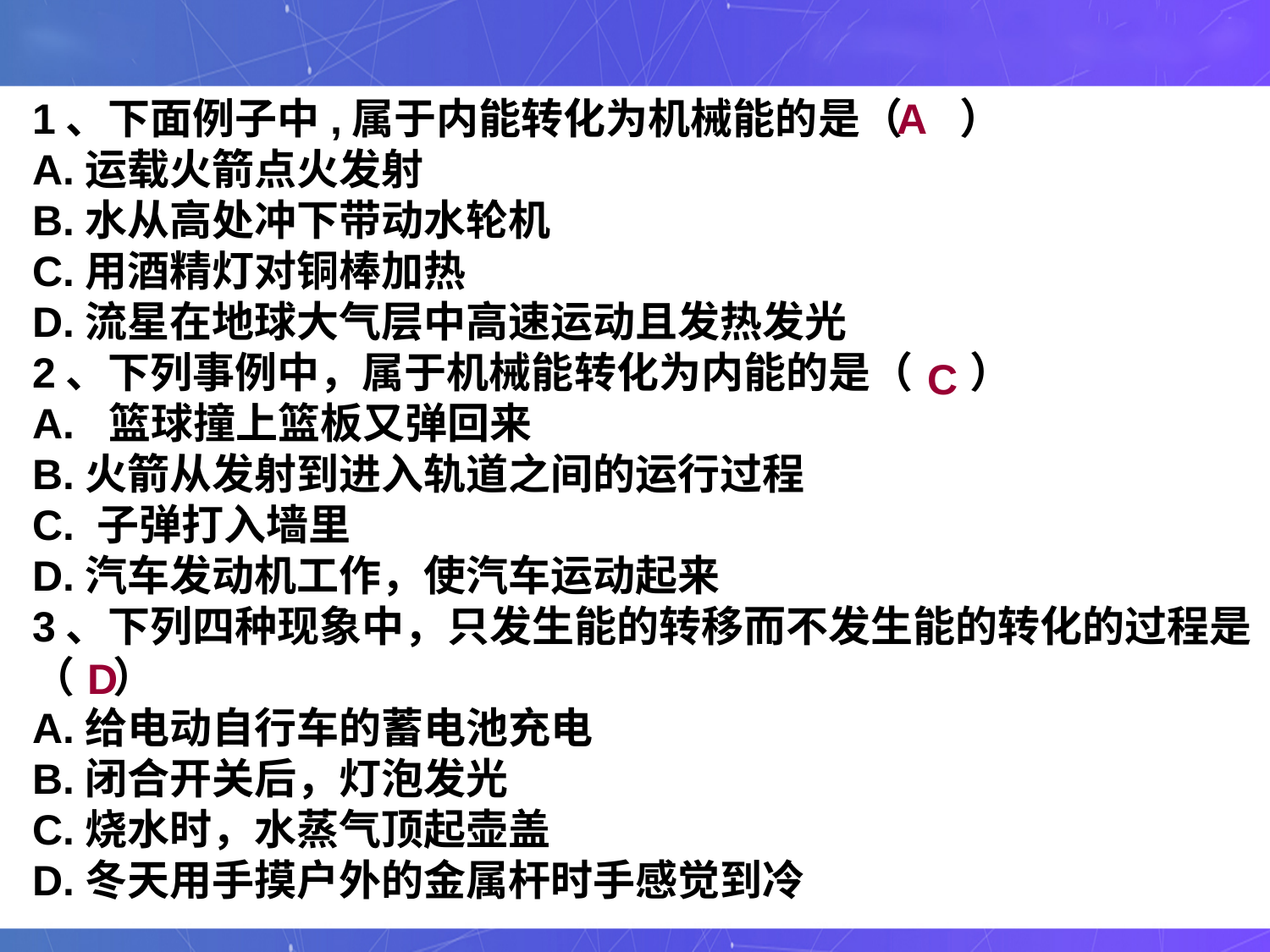

1、下面例子中,属于内能转化为机械能的是（      ）
A.运载火箭点火发射
B.水从高处冲下带动水轮机
C.用酒精灯对铜棒加热
D.流星在地球大气层中高速运动且发热发光
2、下列事例中，属于机械能转化为内能的是（      ）
A.  篮球撞上篮板又弹回来
B.火箭从发射到进入轨道之间的运行过程
C. 子弹打入墙里
D.汽车发动机工作，使汽车运动起来
3、下列四种现象中，只发生能的转移而不发生能的转化的过程是（    ）
A.给电动自行车的蓄电池充电
B.闭合开关后，灯泡发光
C.烧水时，水蒸气顶起壶盖
D.冬天用手摸户外的金属杆时手感觉到冷
A
C
D